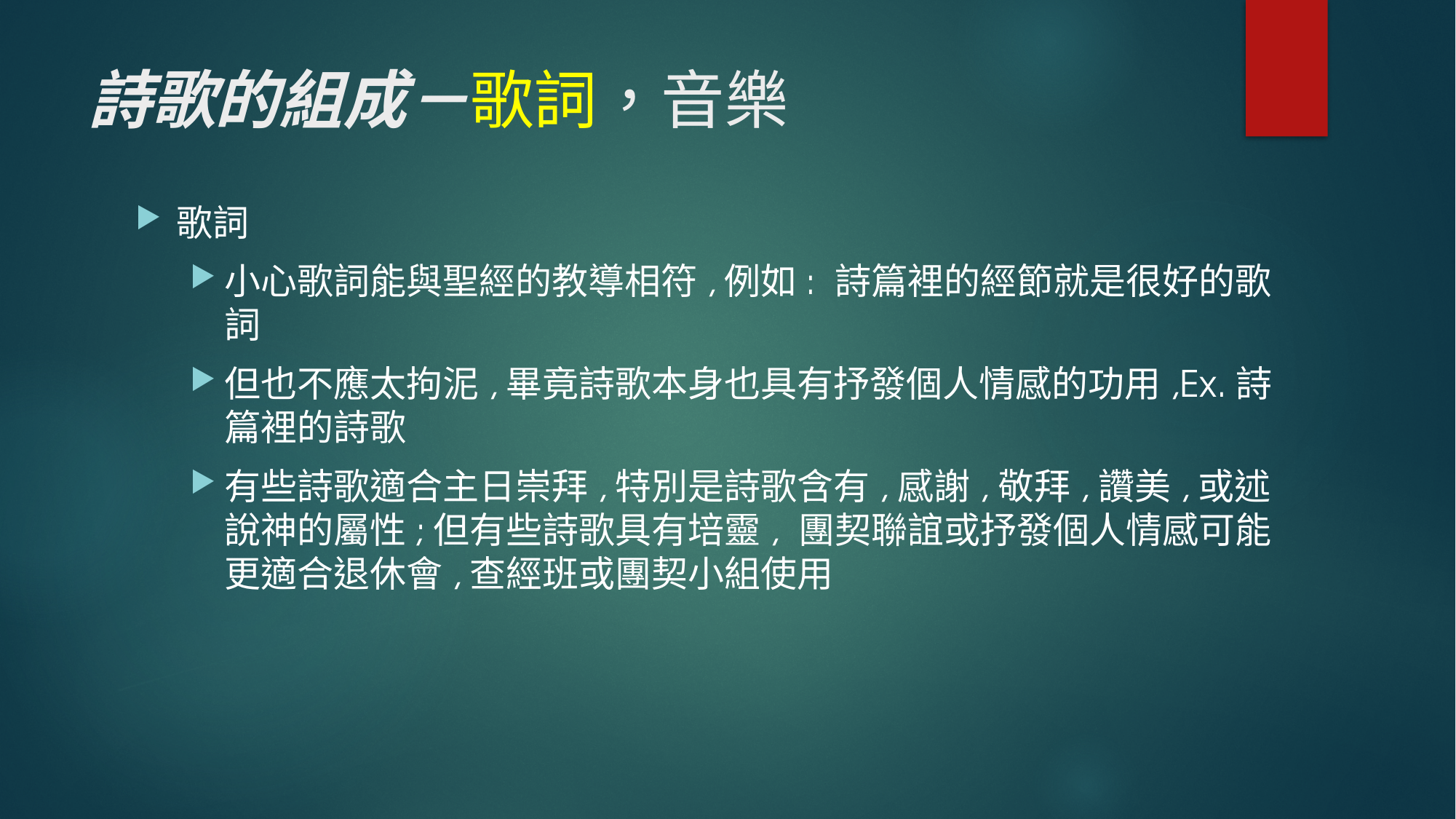

# 詩歌的組成－歌詞，音樂
歌詞
小心歌詞能與聖經的教導相符,例如: 詩篇裡的經節就是很好的歌詞
但也不應太拘泥,畢竟詩歌本身也具有抒發個人情感的功用,Ex.詩篇裡的詩歌
有些詩歌適合主日崇拜,特別是詩歌含有,感謝,敬拜,讚美,或述說神的屬性;但有些詩歌具有培靈, 團契聯誼或抒發個人情感可能更適合退休會,查經班或團契小組使用